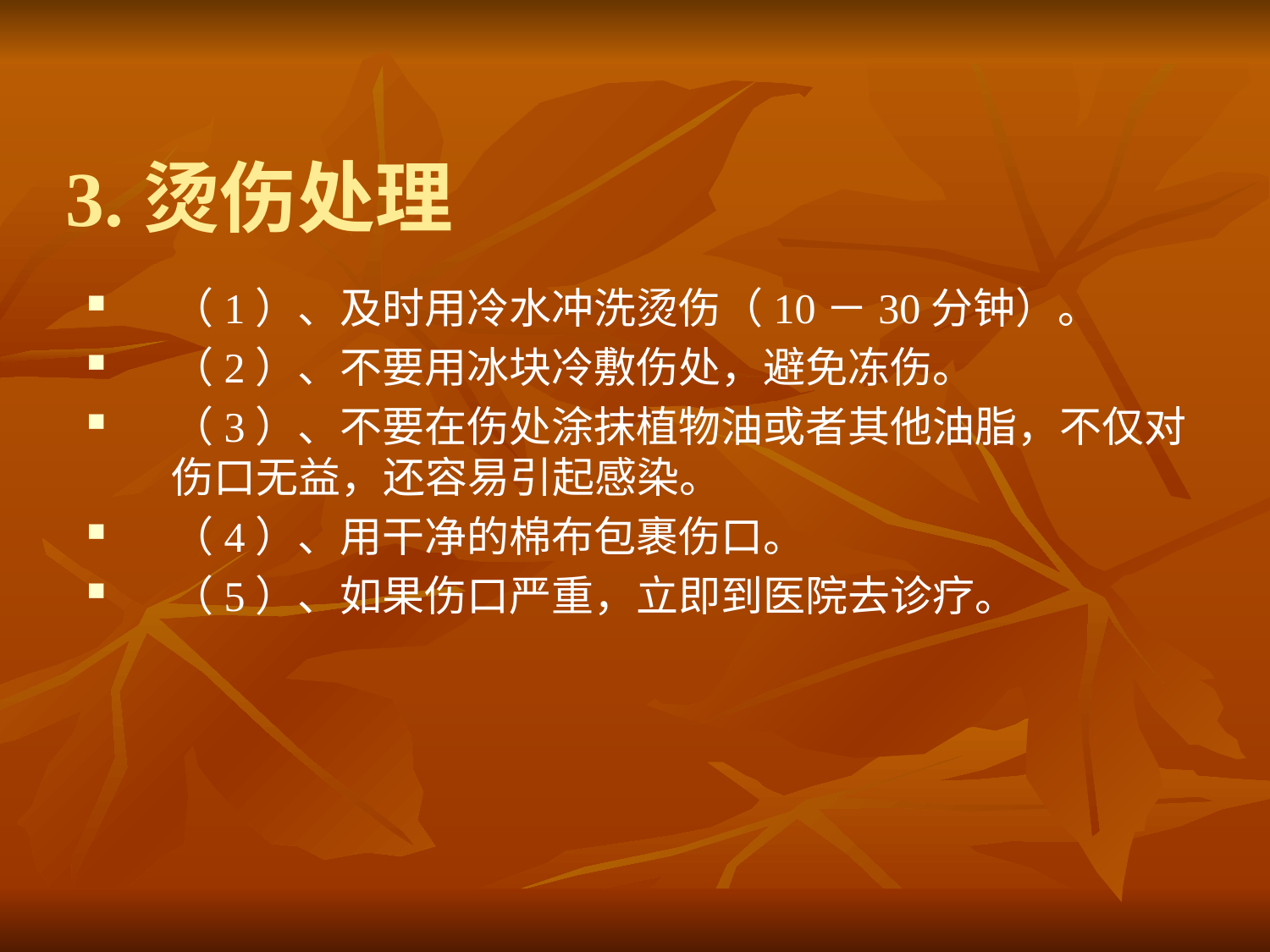

# 3.烫伤处理
（1）、及时用冷水冲洗烫伤（10－30分钟）。
（2）、不要用冰块冷敷伤处，避免冻伤。
（3）、不要在伤处涂抹植物油或者其他油脂，不仅对伤口无益，还容易引起感染。
（4）、用干净的棉布包裹伤口。
（5）、如果伤口严重，立即到医院去诊疗。